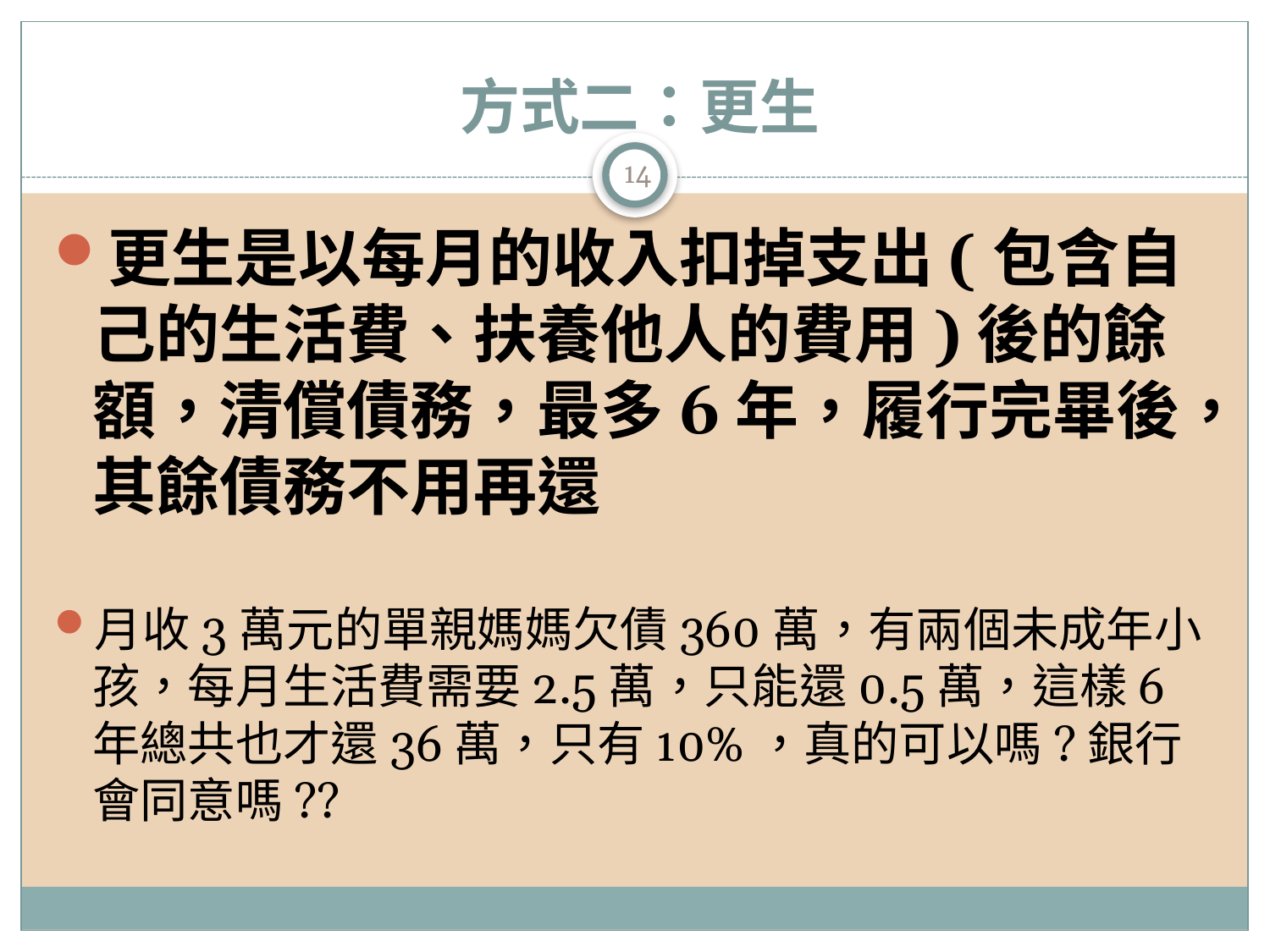

# 方式二：更生
14
更生是以每月的收入扣掉支出(包含自己的生活費、扶養他人的費用)後的餘額，清償債務，最多6年，履行完畢後，其餘債務不用再還

月收3萬元的單親媽媽欠債360萬，有兩個未成年小孩，每月生活費需要2.5萬，只能還0.5萬，這樣6年總共也才還36萬，只有10%，真的可以嗎?銀行會同意嗎??